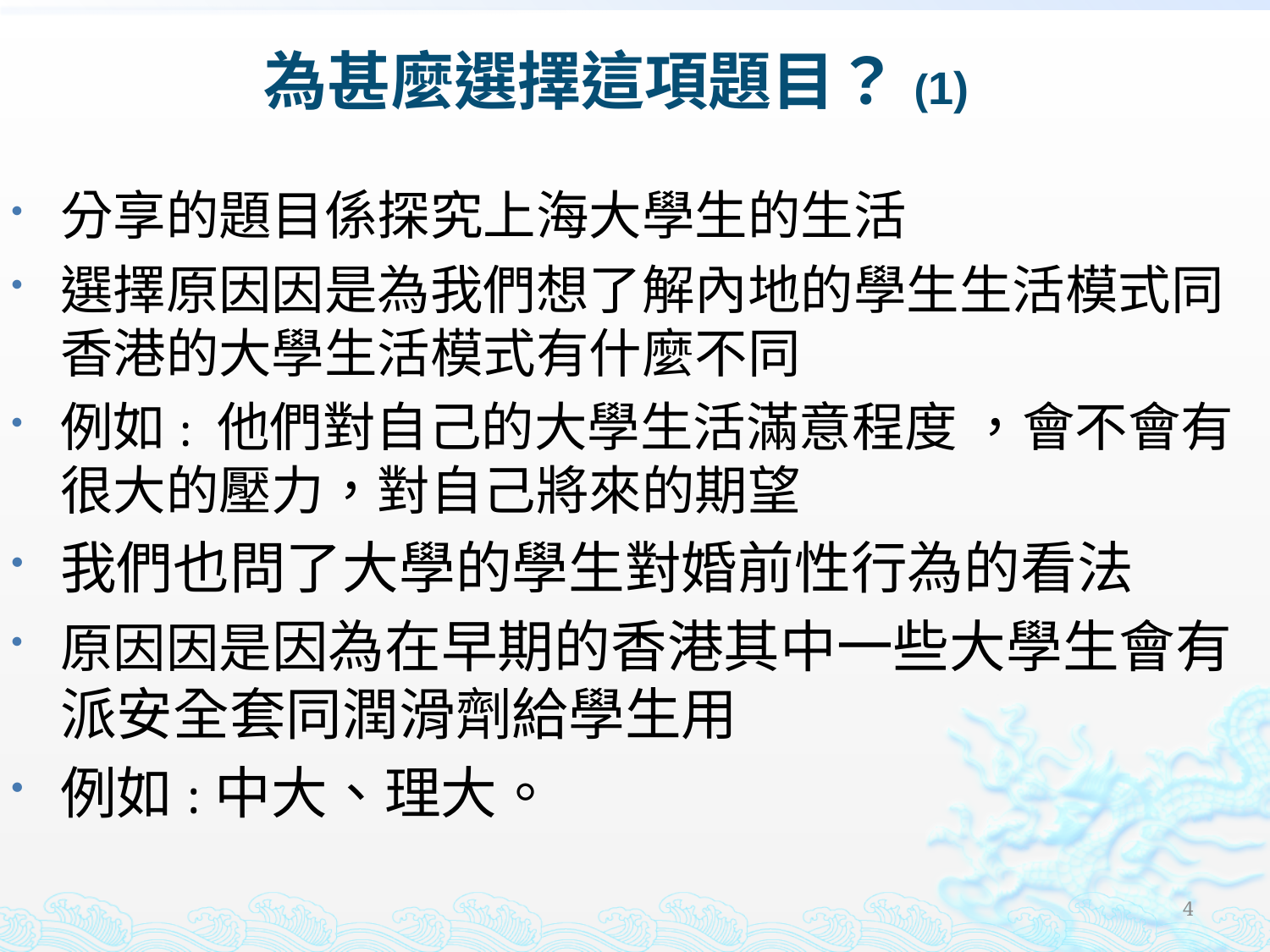

# 為甚麼選擇這項題目？(1)
分享的題目係探究上海大學生的生活
選擇原因因是為我們想了解內地的學生生活模式同香港的大學生活模式有什麼不同
例如: 他們對自己的大學生活滿意程度 ，會不會有很大的壓力，對自己將來的期望
我們也問了大學的學生對婚前性行為的看法
原因因是因為在早期的香港其中一些大學生會有派安全套同潤滑劑給學生用
例如:中大、理大。

4